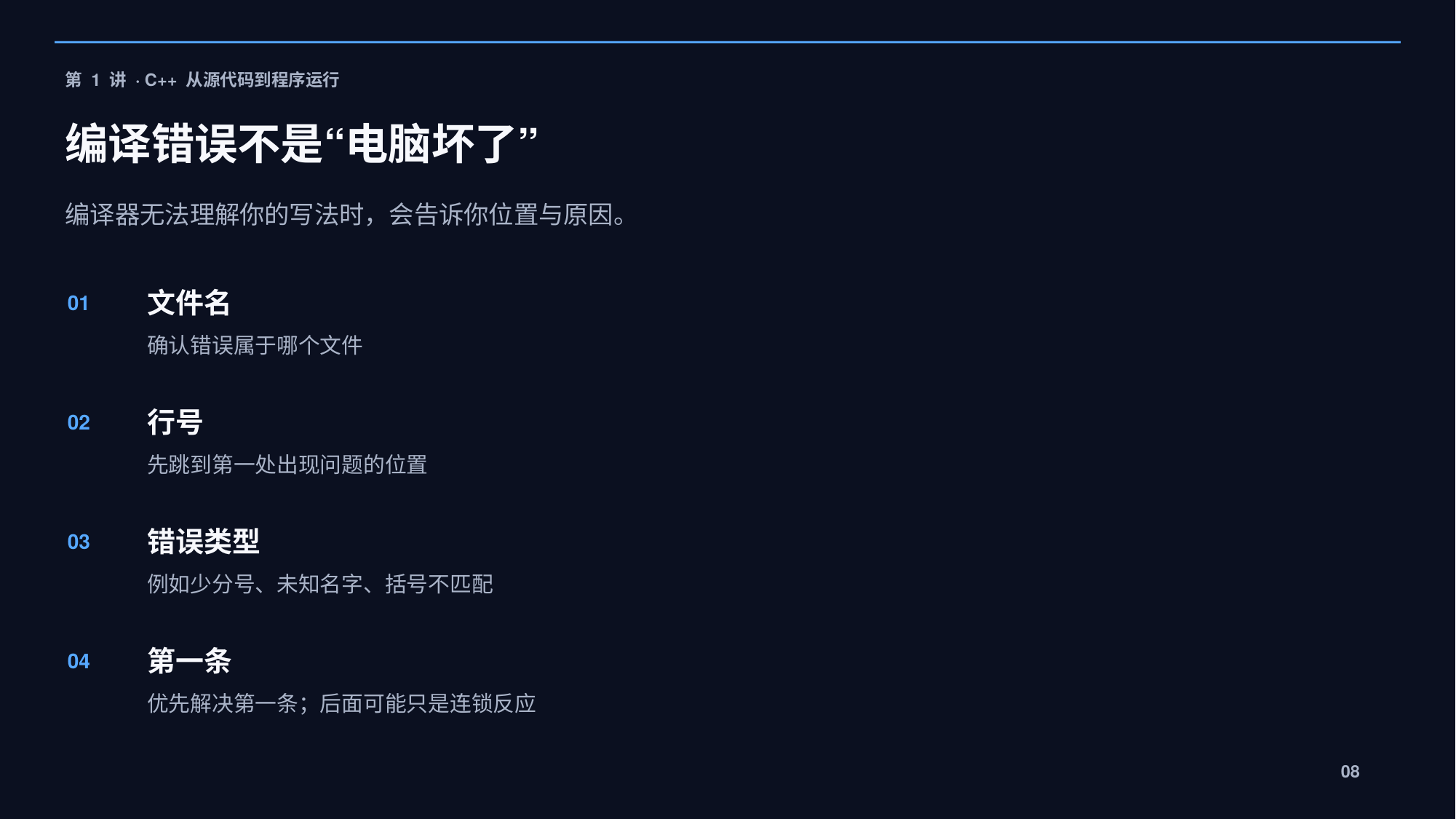

第 1 讲 · C++ 从源代码到程序运行
编译错误不是“电脑坏了”
编译器无法理解你的写法时，会告诉你位置与原因。
文件名
01
确认错误属于哪个文件
行号
02
先跳到第一处出现问题的位置
错误类型
03
例如少分号、未知名字、括号不匹配
第一条
04
优先解决第一条；后面可能只是连锁反应
08